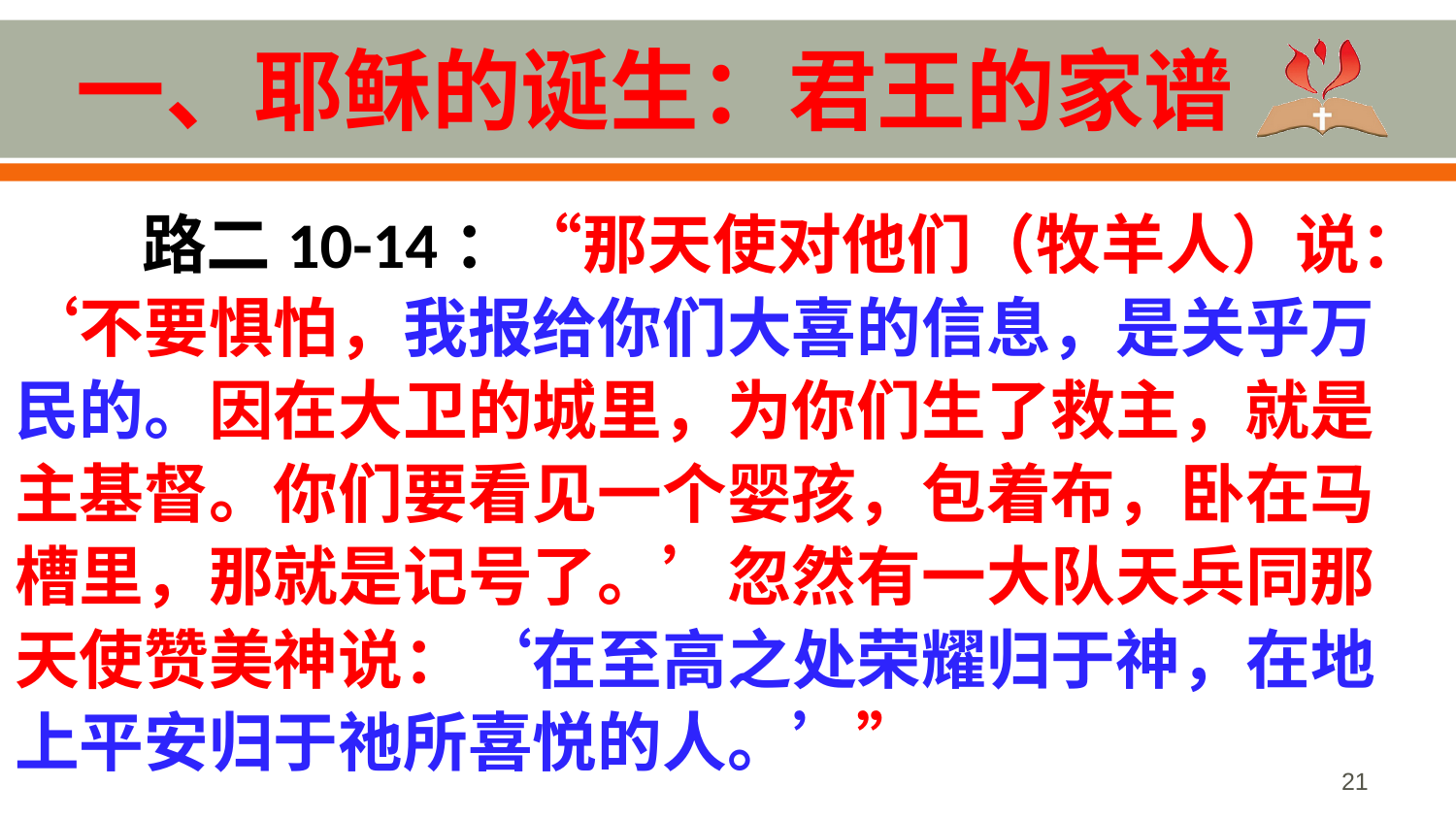

# 一、耶稣的诞生：君王的家谱
路二10-14：“那天使对他们（牧羊人）说：‘不要惧怕，我报给你们大喜的信息，是关乎万民的。因在大卫的城里，为你们生了救主，就是主基督。你们要看见一个婴孩，包着布，卧在马槽里，那就是记号了。’忽然有一大队天兵同那天使赞美神说：‘在至高之处荣耀归于神，在地上平安归于祂所喜悦的人。’”

21